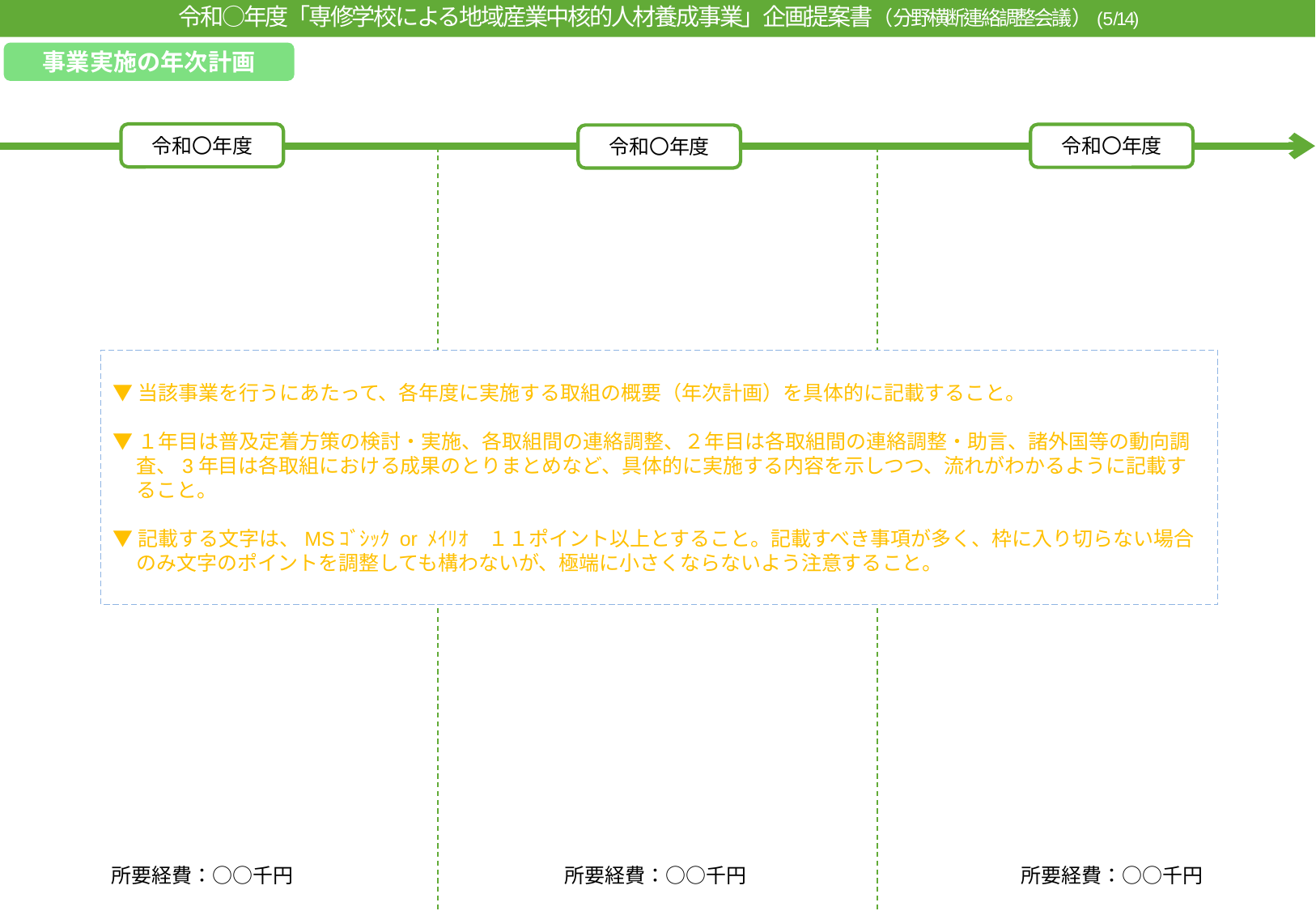

令和○年度「専修学校による地域産業中核的人材養成事業」企画提案書（分野横断連絡調整会議）(5/14)
事業実施の年次計画
令和〇年度
令和〇年度
令和〇年度

▼当該事業を行うにあたって、各年度に実施する取組の概要（年次計画）を具体的に記載すること。

▼１年目は普及定着方策の検討・実施、各取組間の連絡調整、２年目は各取組間の連絡調整・助言、諸外国等の動向調査、3年目は各取組における成果のとりまとめなど、具体的に実施する内容を示しつつ、流れがわかるように記載すること。

▼記載する文字は、MSｺﾞｼｯｸ or ﾒｲﾘｵ　１１ポイント以上とすること。記載すべき事項が多く、枠に入り切らない場合のみ文字のポイントを調整しても構わないが、極端に小さくならないよう注意すること。

所要経費：○○千円
所要経費：○○千円
所要経費：○○千円